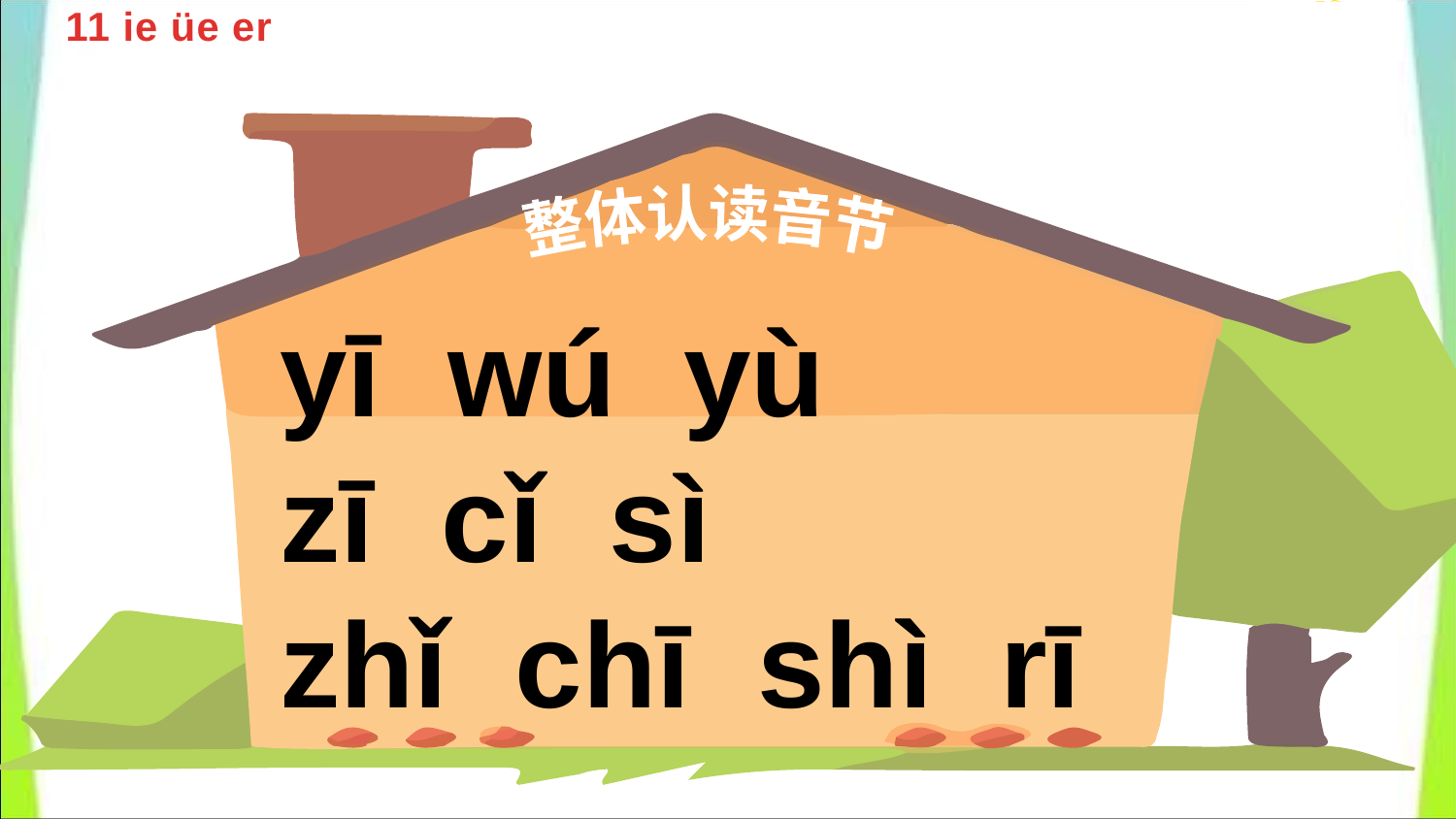

整体认读音节
yī  wú  yù
zī  cǐ  sì
zhǐ  chī  shì  rī